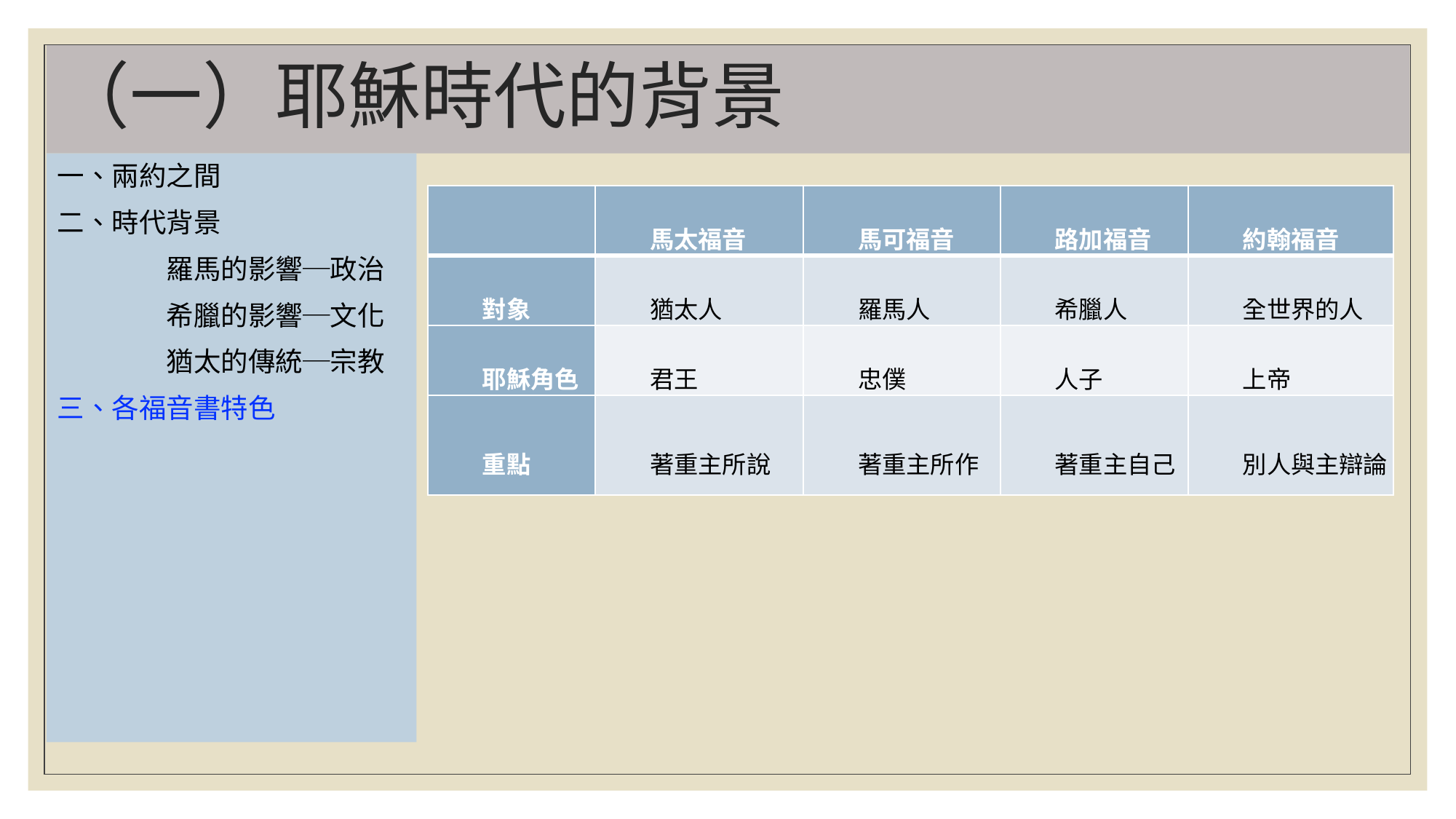

# （一）耶穌時代的背景
一、兩約之間
二、時代背景
	羅馬的影響─政治
	希臘的影響─文化
	猶太的傳統─宗教
三、各福音書特色

|  | 馬太福音 | 馬可福音 | 路加福音 | 約翰福音 |
| --- | --- | --- | --- | --- |
| 對象 | 猶太人 | 羅馬人 | 希臘人 | 全世界的人 |
| 耶穌角色 | 君王 | 忠僕 | 人子 | 上帝 |
| 重點 | 著重主所說 | 著重主所作 | 著重主自己 | 別人與主辯論 |